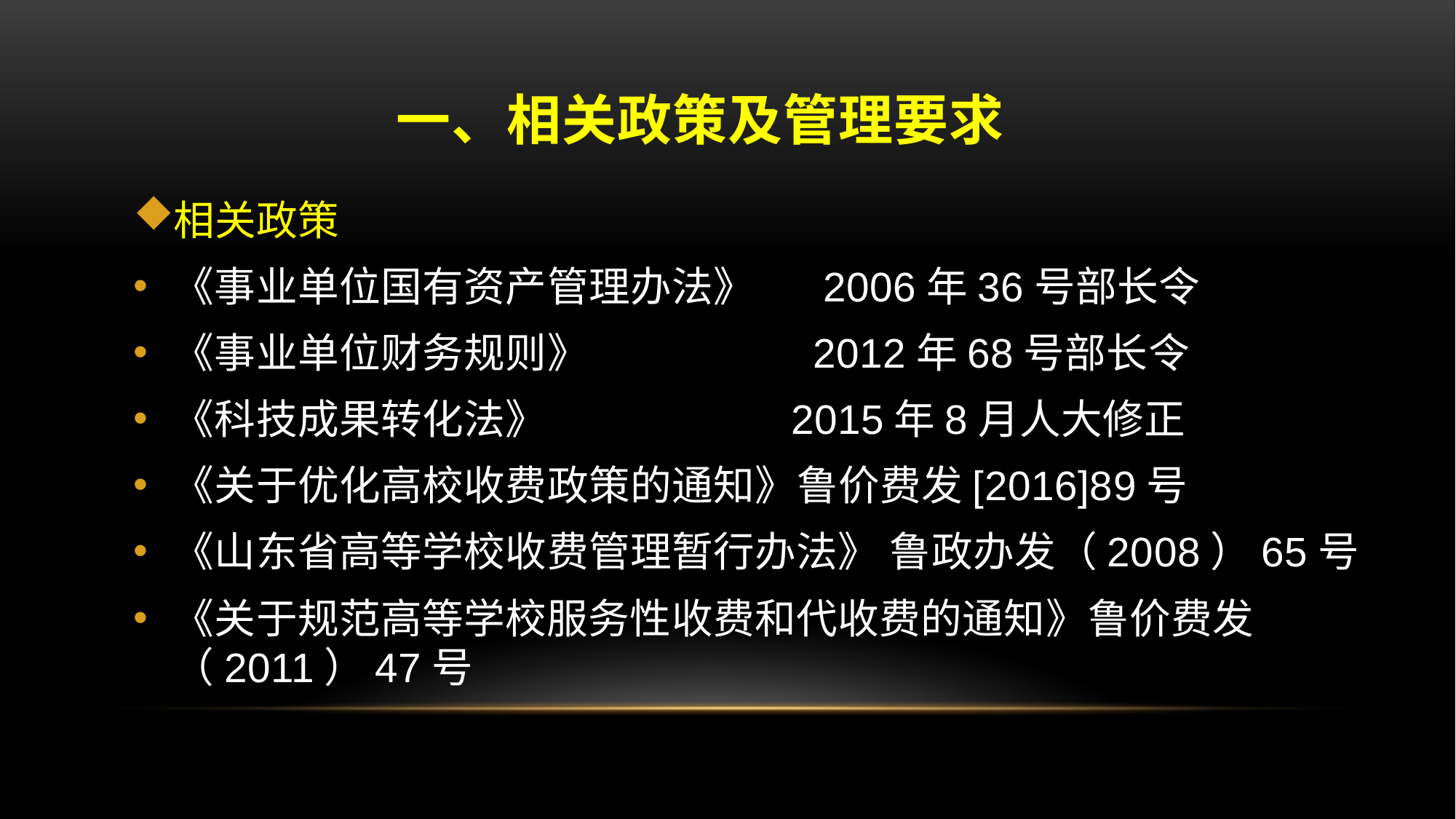

#
一、相关政策及管理要求
相关政策
《事业单位国有资产管理办法》      2006年36号部长令
《事业单位财务规则》                      2012年68号部长令
《科技成果转化法》                        2015年8月人大修正
《关于优化高校收费政策的通知》鲁价费发[2016]89号
《山东省高等学校收费管理暂行办法》 鲁政办发（2008）65号
《关于规范高等学校服务性收费和代收费的通知》鲁价费发（2011）47号
39